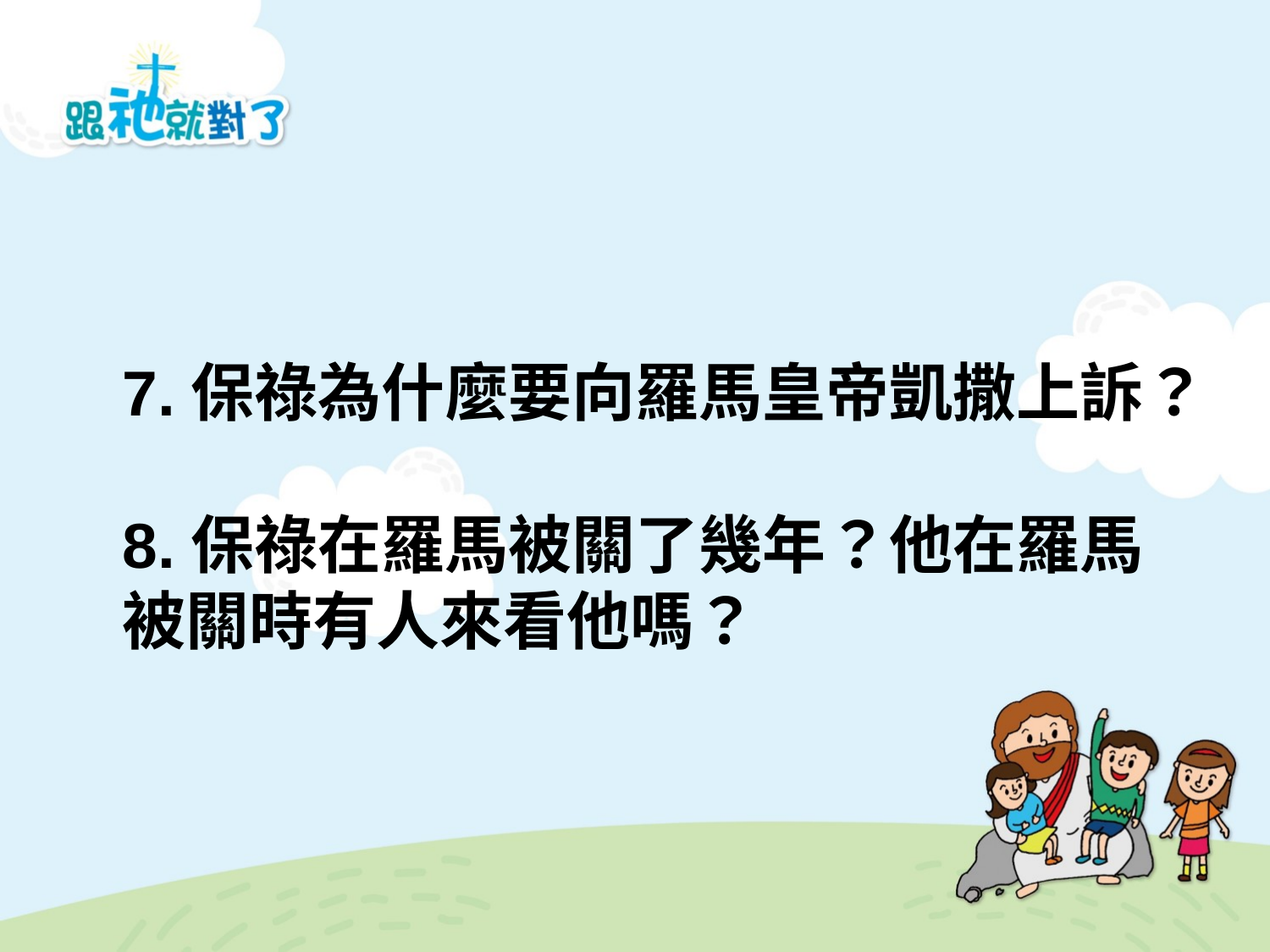

7.保祿為什麼要向羅馬皇帝凱撒上訴？

8.保祿在羅馬被關了幾年？他在羅馬被關時有人來看他嗎？